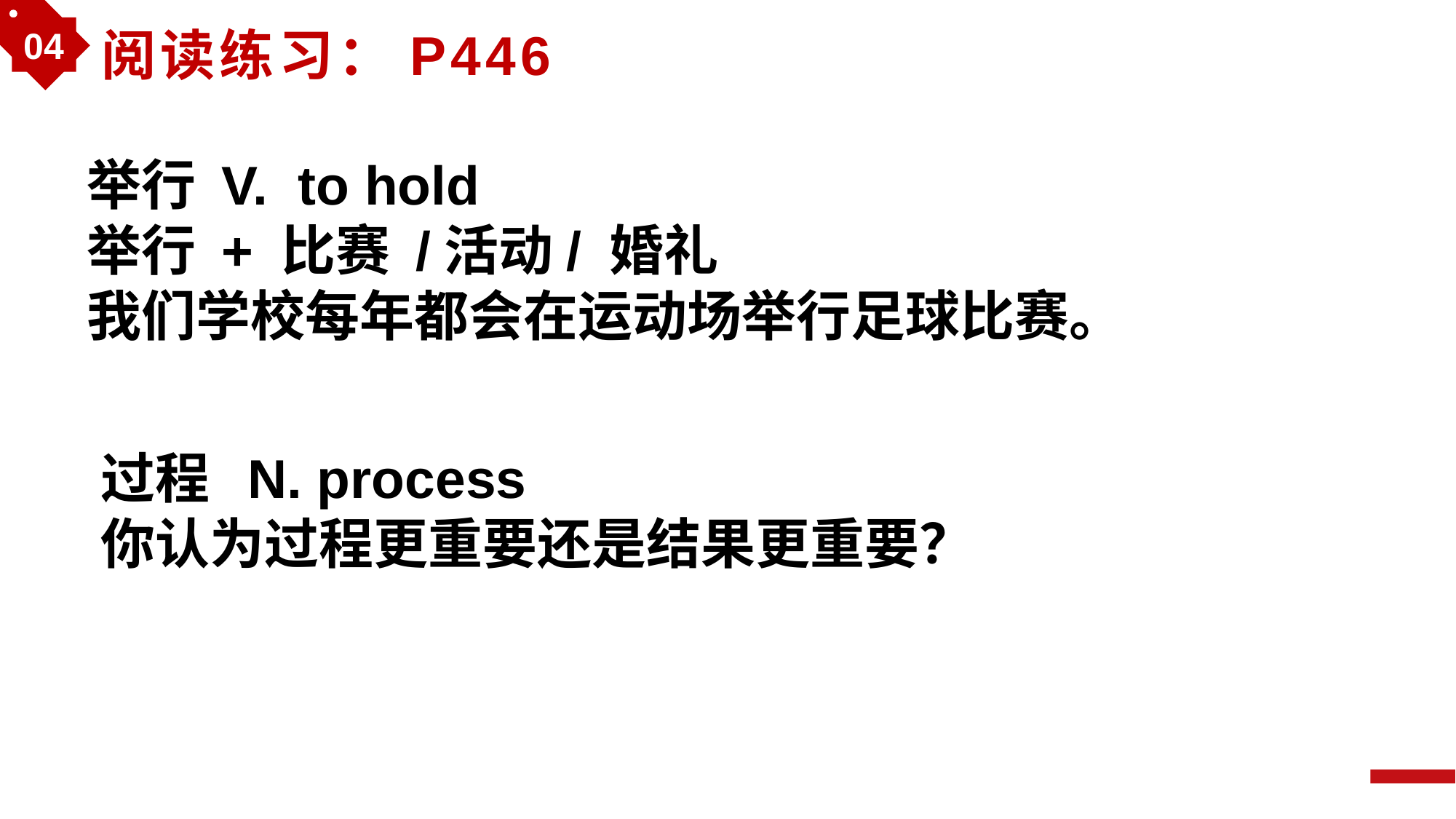

04
阅读练习：P446
举行 V.  to hold
举行 + 比赛 /活动/ 婚礼
我们学校每年都会在运动场举行足球比赛。
过程  N. process
你认为过程更重要还是结果更重要？